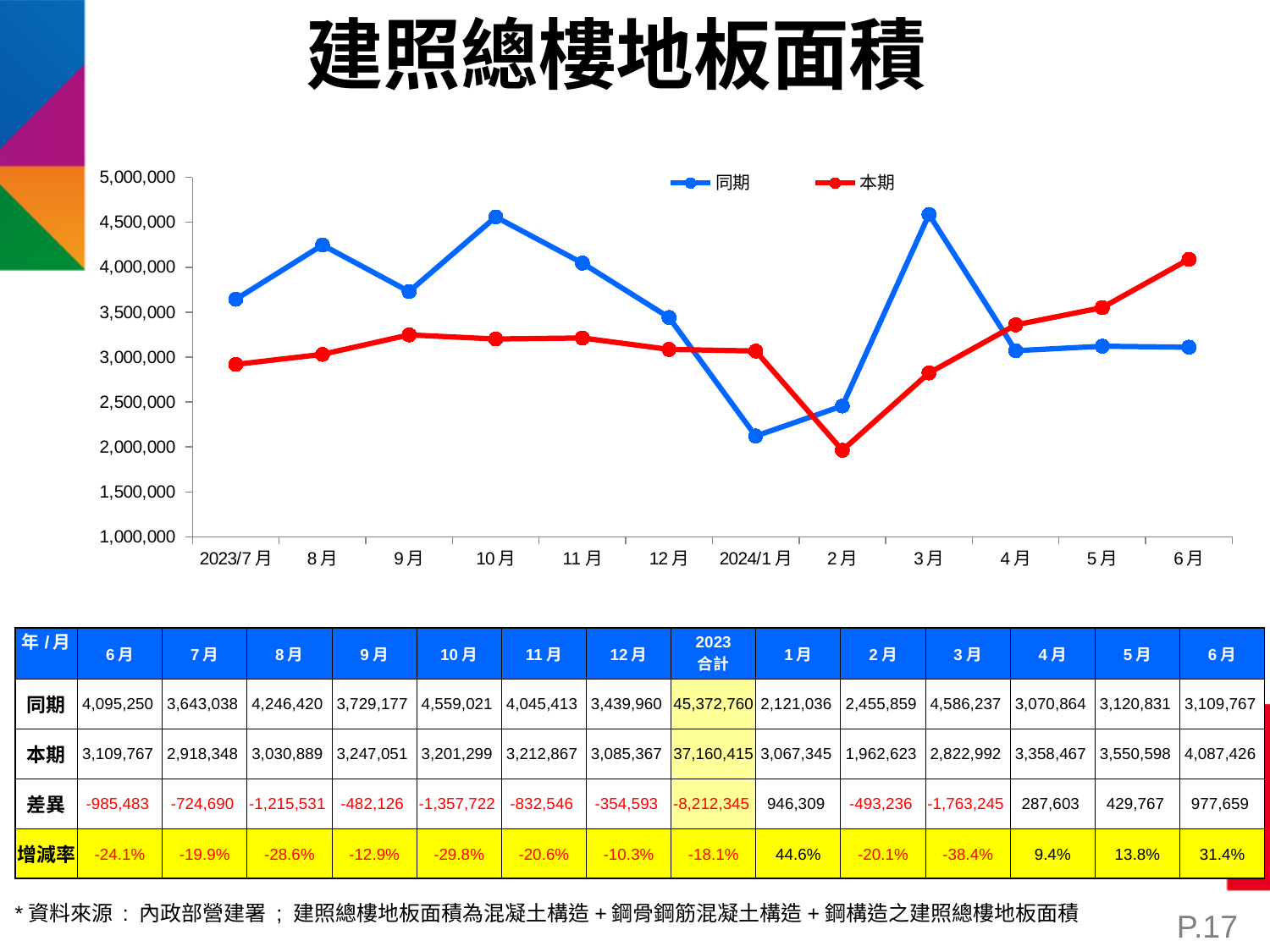

建照總樓地板面積

[unsupported chart]

| 年/月 | 6月 | 7月 | 8月 | 9月 | 10月 | 11月 | 12月 | 2023 合計 | 1月 | 2月 | 3月 | 4月 | 5月 | 6月 |
| --- | --- | --- | --- | --- | --- | --- | --- | --- | --- | --- | --- | --- | --- | --- |
| 同期 | 4,095,250 | 3,643,038 | 4,246,420 | 3,729,177 | 4,559,021 | 4,045,413 | 3,439,960 | 45,372,760 | 2,121,036 | 2,455,859 | 4,586,237 | 3,070,864 | 3,120,831 | 3,109,767 |
| 本期 | 3,109,767 | 2,918,348 | 3,030,889 | 3,247,051 | 3,201,299 | 3,212,867 | 3,085,367 | 37,160,415 | 3,067,345 | 1,962,623 | 2,822,992 | 3,358,467 | 3,550,598 | 4,087,426 |
| 差異 | -985,483 | -724,690 | -1,215,531 | -482,126 | -1,357,722 | -832,546 | -354,593 | -8,212,345 | 946,309 | -493,236 | -1,763,245 | 287,603 | 429,767 | 977,659 |
| 增減率 | -24.1% | -19.9% | -28.6% | -12.9% | -29.8% | -20.6% | -10.3% | -18.1% | 44.6% | -20.1% | -38.4% | 9.4% | 13.8% | 31.4% |
*資料來源 : 內政部營建署 ; 建照總樓地板面積為混凝土構造+鋼骨鋼筋混凝土構造+鋼構造之建照總樓地板面積
P.17